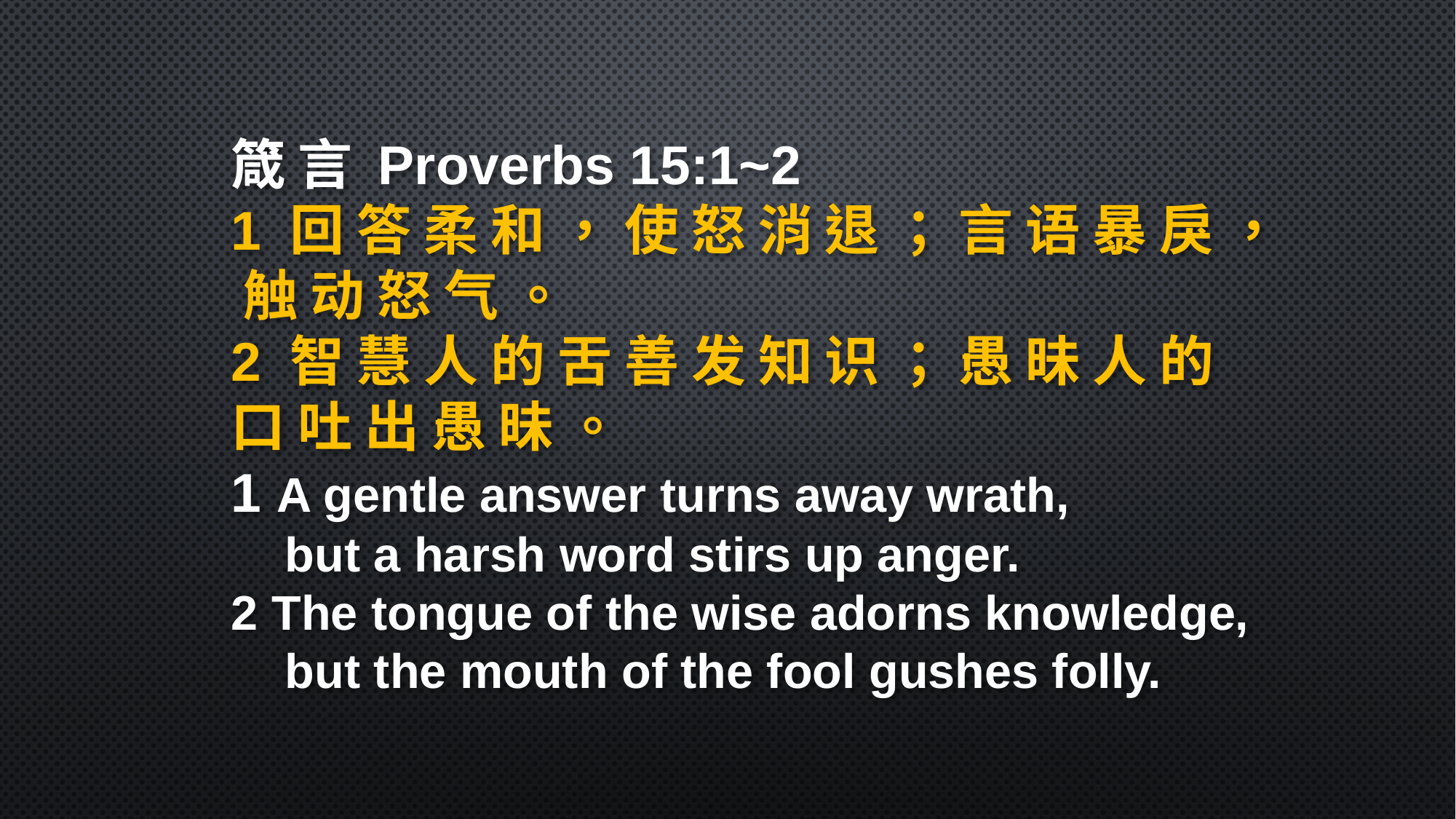

箴 言 Proverbs 15:1~2
1 回 答 柔 和 ， 使 怒 消 退 ； 言 语 暴 戾 ， 触 动 怒 气 。
2 智 慧 人 的 舌 善 发 知 识 ； 愚 昧 人 的 口 吐 出 愚 昧 。
1 A gentle answer turns away wrath,
    but a harsh word stirs up anger.
2 The tongue of the wise adorns knowledge,
    but the mouth of the fool gushes folly.